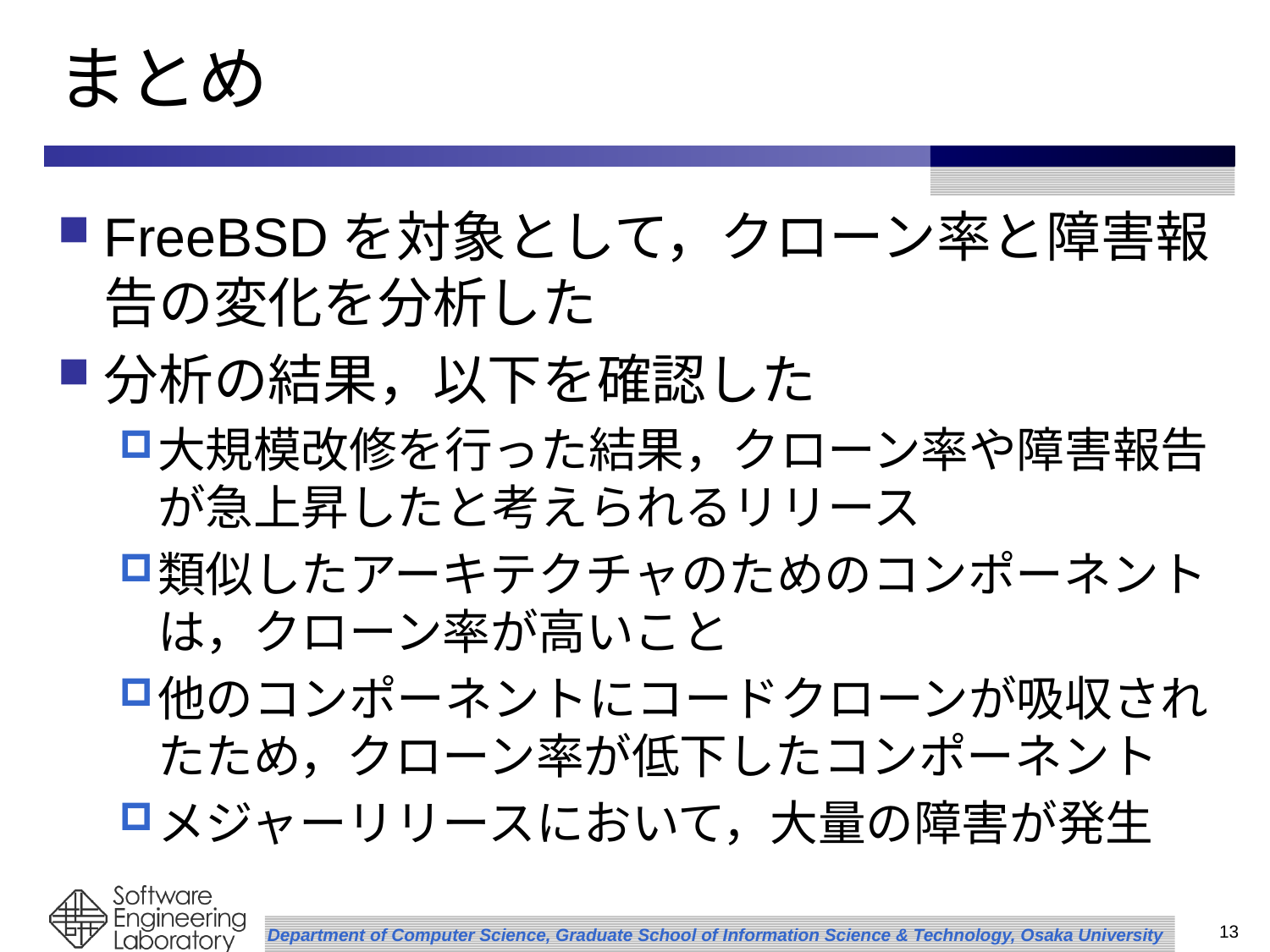

# まとめ
FreeBSDを対象として，クローン率と障害報告の変化を分析した
分析の結果，以下を確認した
大規模改修を行った結果，クローン率や障害報告が急上昇したと考えられるリリース
類似したアーキテクチャのためのコンポーネントは，クローン率が高いこと
他のコンポーネントにコードクローンが吸収されたため，クローン率が低下したコンポーネント
メジャーリリースにおいて，大量の障害が発生

13